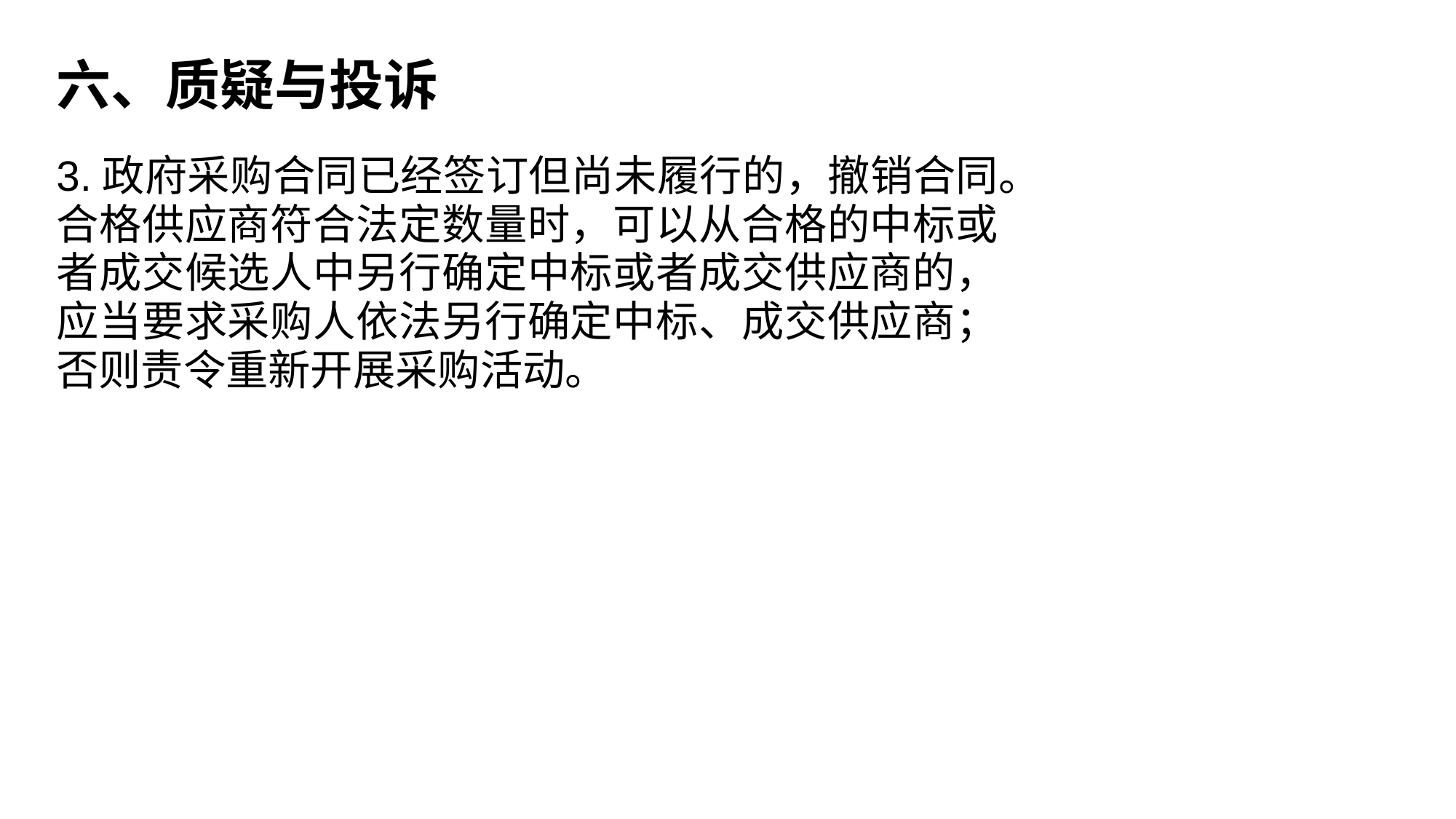

六、质疑与投诉

3.政府采购合同已经签订但尚未履行的，撤销合同。合格供应商符合法定数量时，可以从合格的中标或者成交候选人中另行确定中标或者成交供应商的，应当要求采购人依法另行确定中标、成交供应商；否则责令重新开展采购活动。